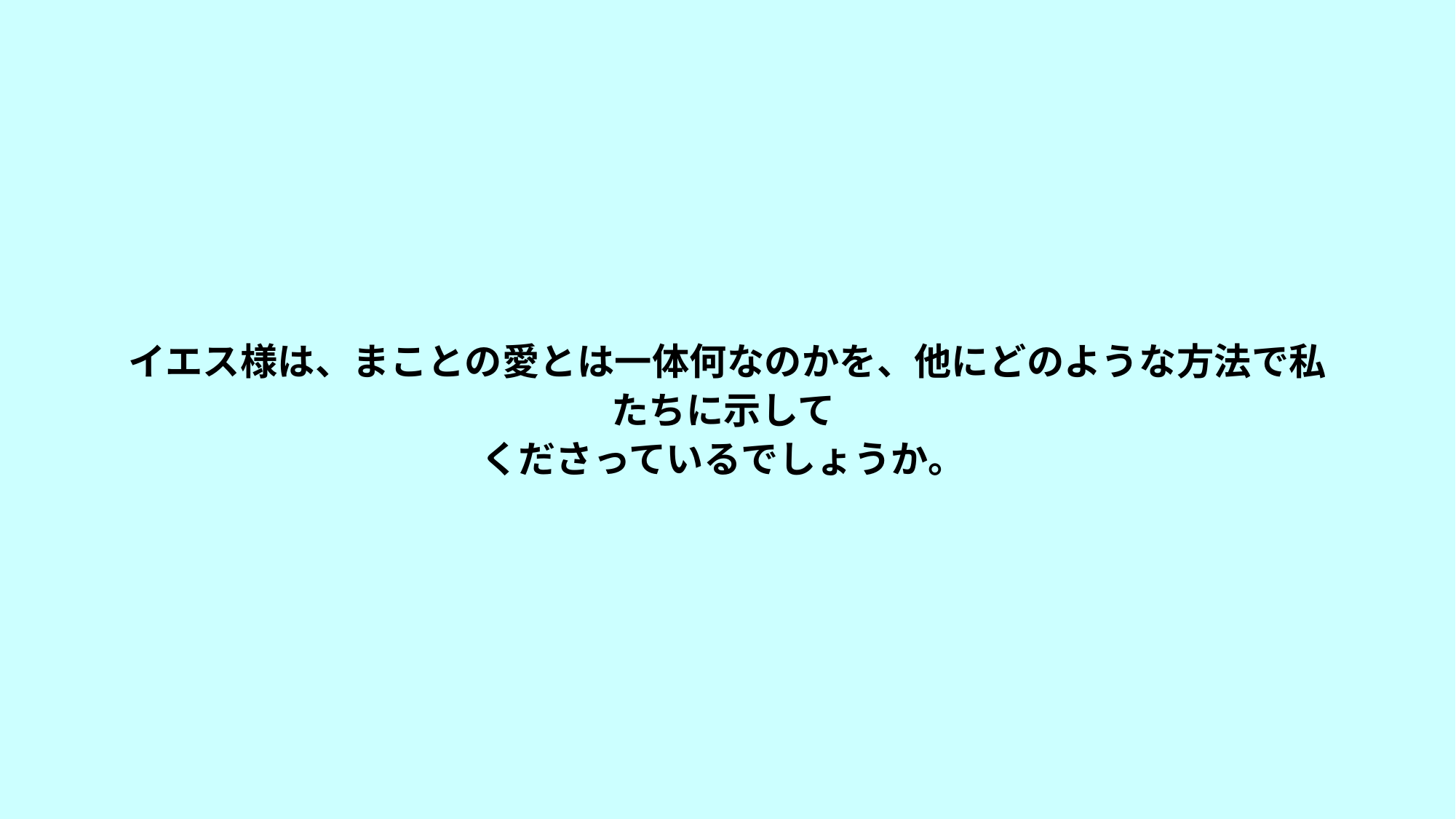

# イエス様は、まことの愛とは一体何なのかを、他にどのような方法で私たちに示して くださっているでしょうか。